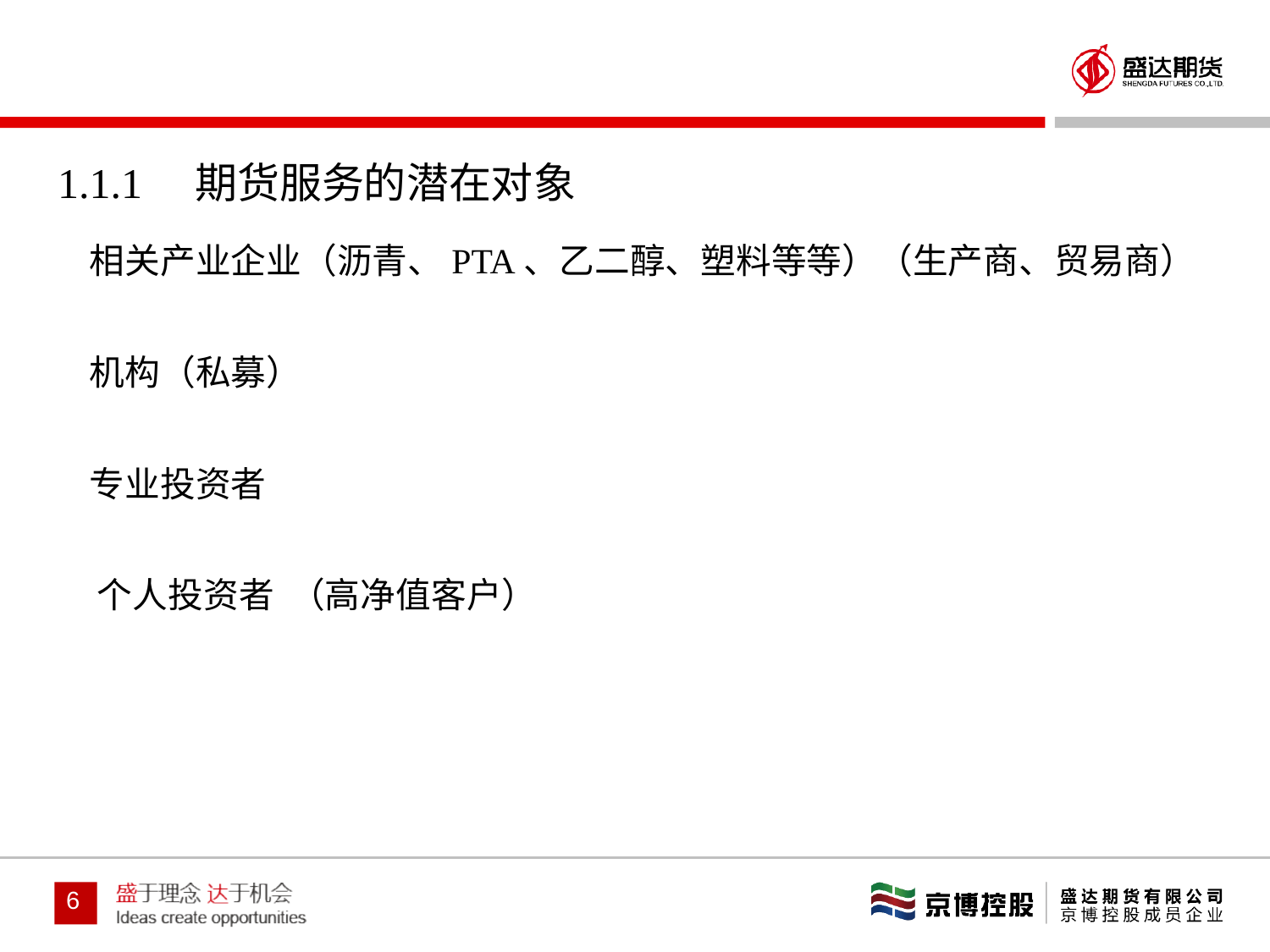

#
1.1.1    期货服务的潜在对象
   相关产业企业（沥青、PTA、乙二醇、塑料等等）（生产商、贸易商）

   机构（私募）

   专业投资者

    个人投资者  （高净值客户）